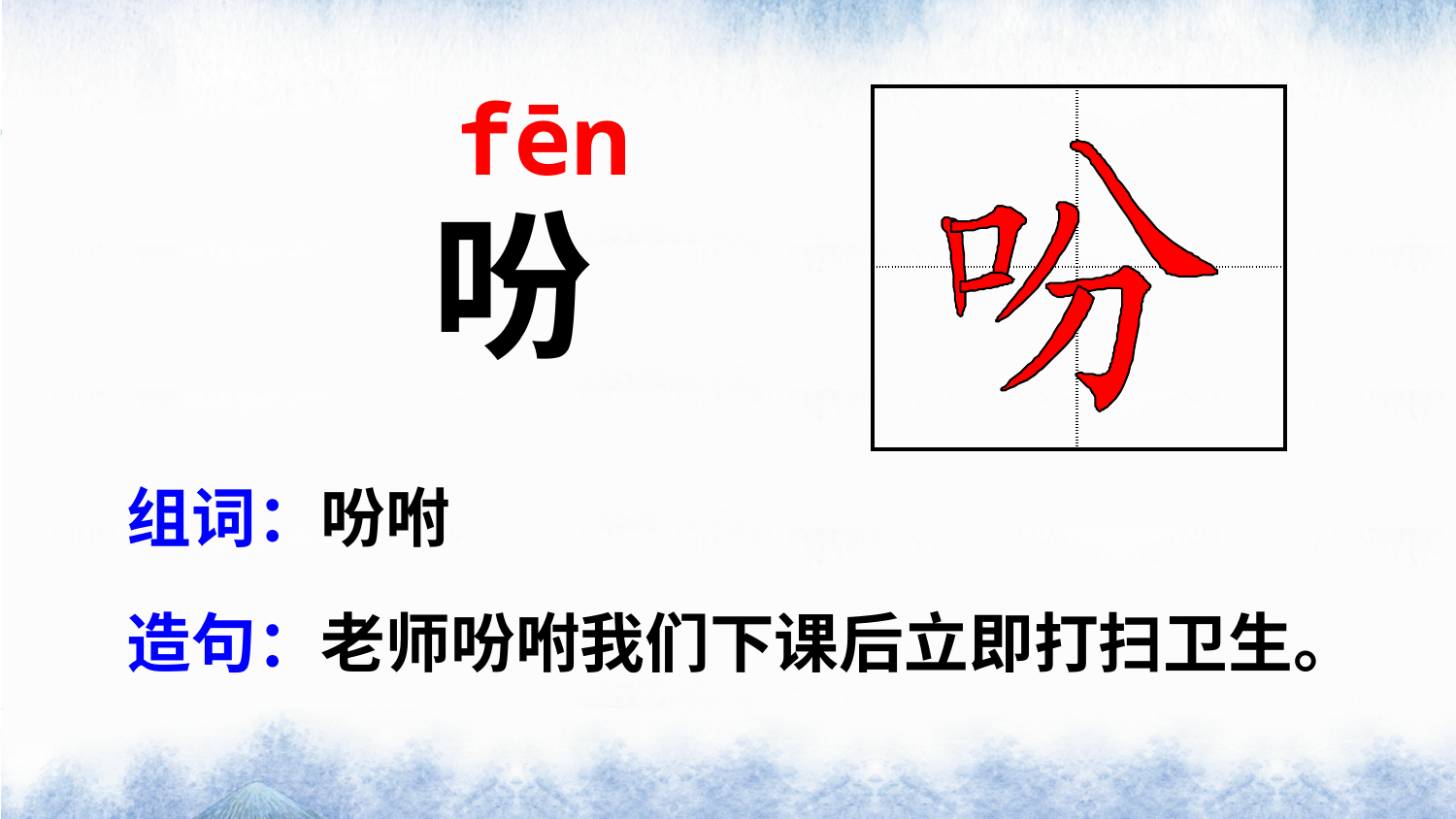

fēn
|  |  |
| --- | --- |
|  |  |

吩

组词：吩咐
造句：老师吩咐我们下课后立即打扫卫生。